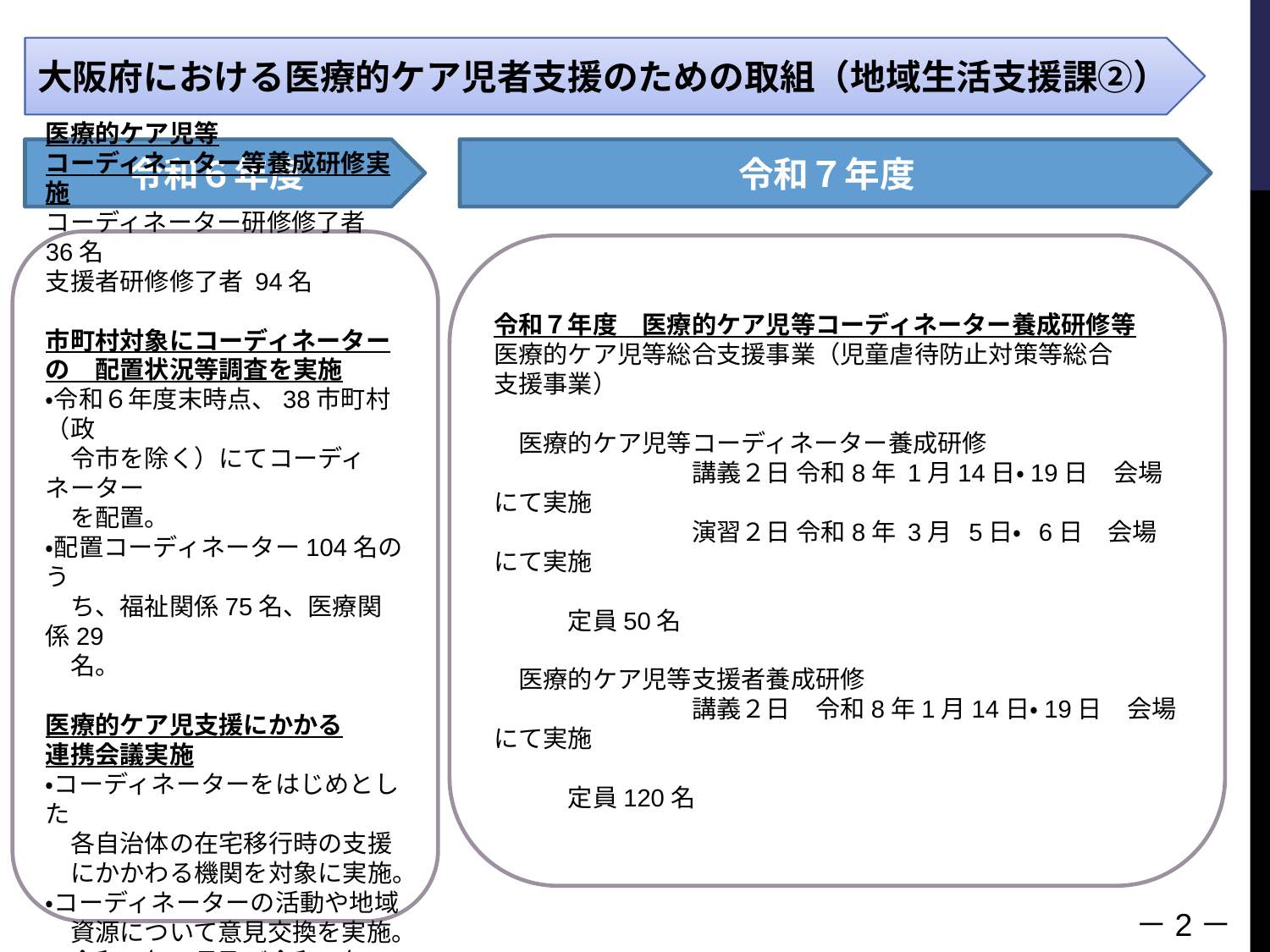

大阪府における医療的ケア児者支援のための取組（地域生活支援課②）
令和６年度
令和７年度

医療的ケア児等
コーディネーター等養成研修実施
コーディネーター研修修了者 36名
支援者研修修了者 94名

市町村対象にコーディネーターの　配置状況等調査を実施
・令和６年度末時点、38市町村（政
　令市を除く）にてコーディネーター
　を配置。
・配置コーディネーター104名のう
　ち、福祉関係75名、医療関係29
　名。

医療的ケア児支援にかかる
連携会議実施
・コーディネーターをはじめとした
　各自治体の在宅移行時の支援
　にかかわる機関を対象に実施。
・コーディネーターの活動や地域
　資源について意見交換を実施。
　令和６年７月及び令和７年２月に
　実施。
令和７年度　医療的ケア児等コーディネーター養成研修等
医療的ケア児等総合支援事業（児童虐待防止対策等総合
支援事業）

　医療的ケア児等コーディネーター養成研修
　　　　　　　　講義２日 令和8年 1月14日・19日　会場にて実施
　　　　　　　　演習２日 令和8年 3月  5日・  6日　会場にて実施
　　　　　　　　　　　　　　　　　　　　　　　　　　　　　　定員50名

　医療的ケア児等支援者養成研修
　　　　　　　　講義２日　令和8年1月14日・19日　会場にて実施
　　　　　　　　　　　　　　　　　　　　　　　　　　　　　　定員120名

－2－